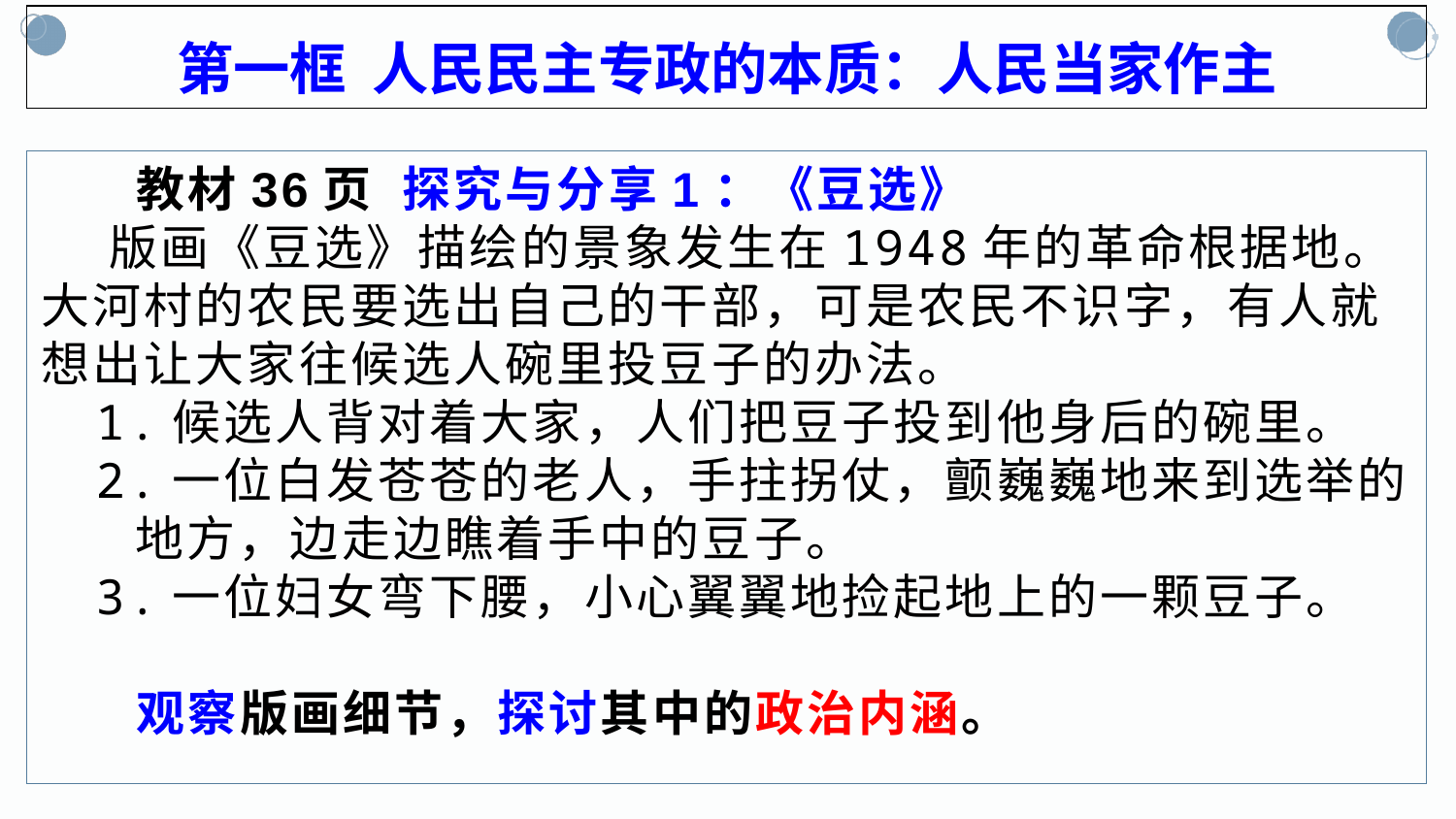

第一框  人民民主专政的本质：人民当家作主
      教材36页  探究与分享1：《豆选》
    版画《豆选》描绘的景象发生在1948年的革命根据地。大河村的农民要选出自己的干部，可是农民不识字，有人就想出让大家往候选人碗里投豆子的办法。
1.候选人背对着大家，人们把豆子投到他身后的碗里。
2.一位白发苍苍的老人，手拄拐仗，颤巍巍地来到选举的
  地方，边走边瞧着手中的豆子。
3.一位妇女弯下腰，小心翼翼地捡起地上的一颗豆子。

      观察版画细节，探讨其中的政治内涵。